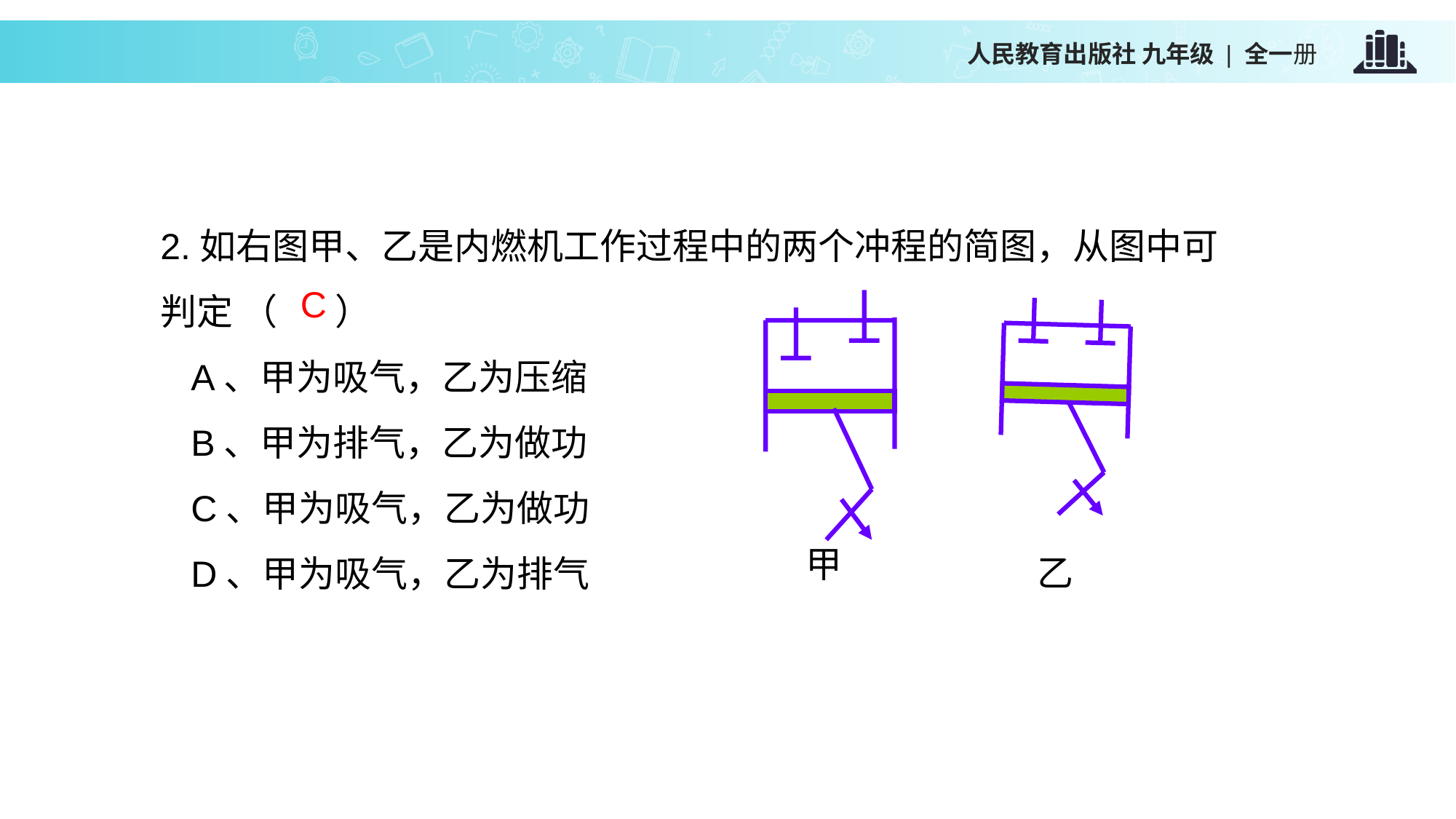

人民教育出版社 九年级 | 全一册
2.如右图甲、乙是内燃机工作过程中的两个冲程的简图，从图中可判定 （       ）
   A、甲为吸气，乙为压缩
   B、甲为排气，乙为做功
   C、甲为吸气，乙为做功
   D、甲为吸气，乙为排气

C

甲
乙